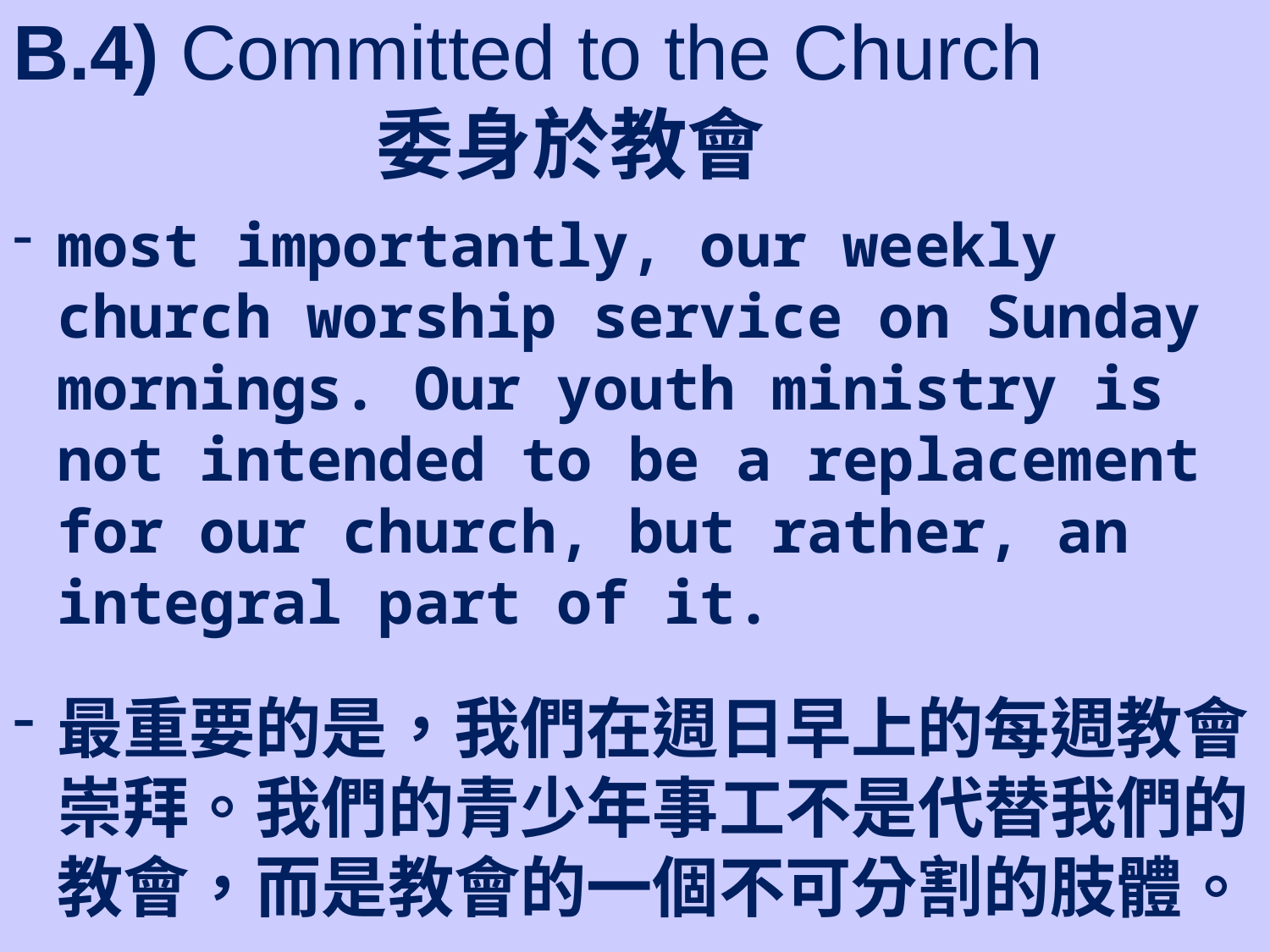

# B.4) Committed to the Church 委身於教會
most importantly, our weekly church worship service on Sunday mornings. Our youth ministry is not intended to be a replacement for our church, but rather, an integral part of it.

最重要的是，我們在週日早上的每週教會崇拜。我們的青少年事工不是代替我們的教會，而是教會的一個不可分割的肢體。